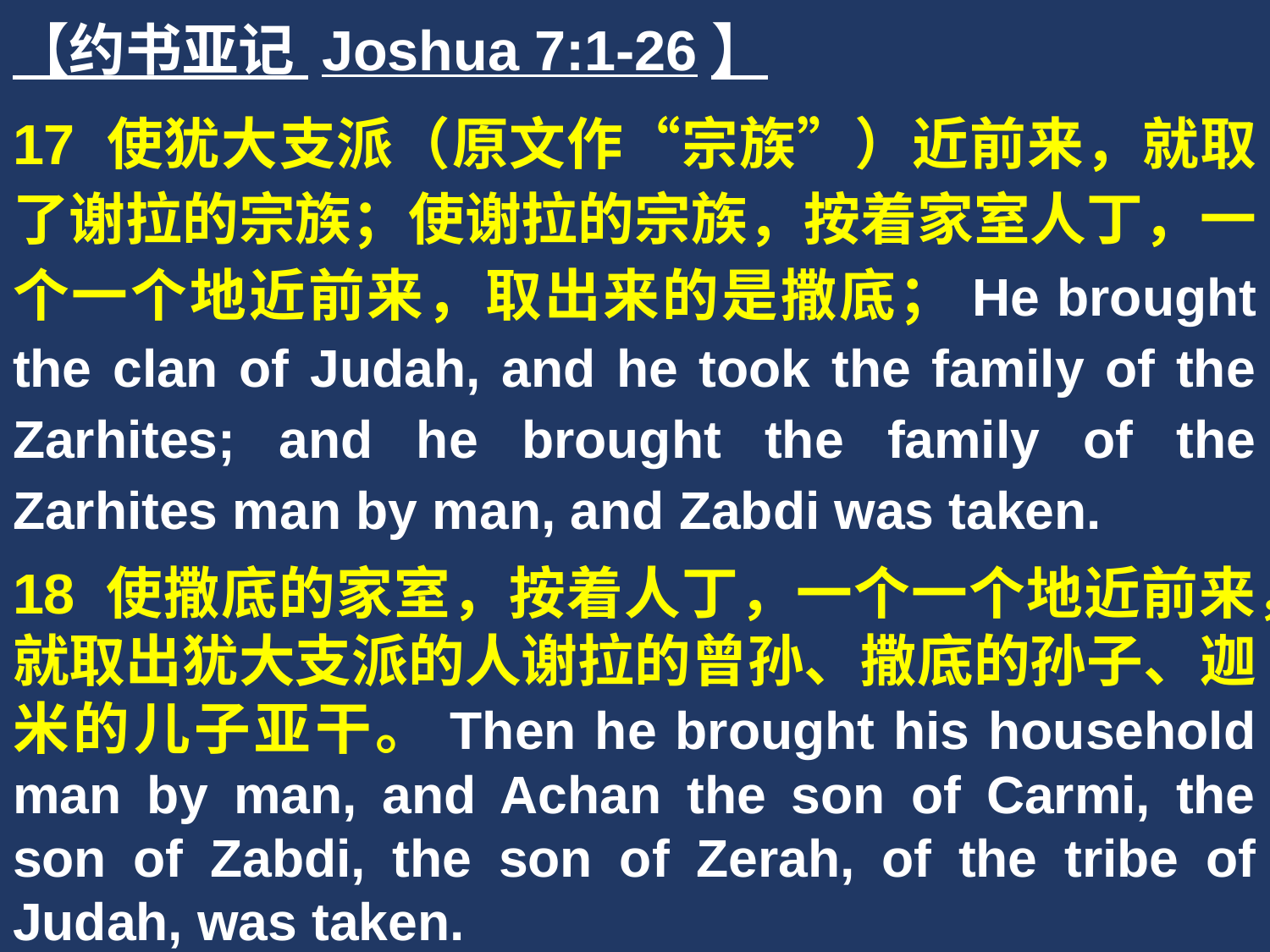

【约书亚记 Joshua 7:1-26】
17 使犹大支派（原文作“宗族”）近前来，就取了谢拉的宗族；使谢拉的宗族，按着家室人丁，一个一个地近前来，取出来的是撒底；He brought the clan of Judah, and he took the family of the Zarhites; and he brought the family of the Zarhites man by man, and Zabdi was taken.
18 使撒底的家室，按着人丁，一个一个地近前来，就取出犹大支派的人谢拉的曾孙、撒底的孙子、迦米的儿子亚干。Then he brought his household man by man, and Achan the son of Carmi, the son of Zabdi, the son of Zerah, of the tribe of Judah, was taken.